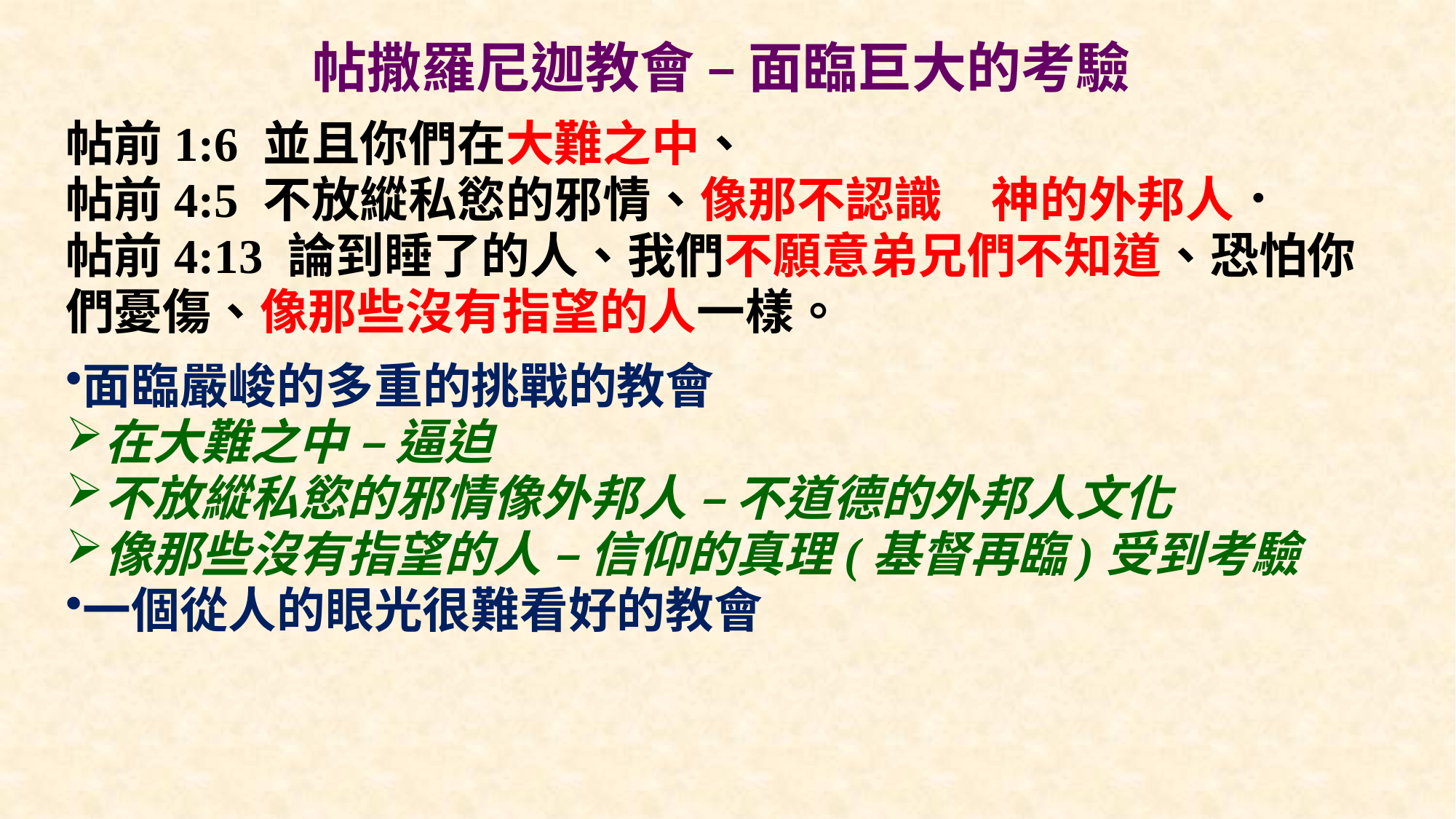

# 帖撒羅尼迦教會 – 面臨巨大的考驗
帖前1:6 並且你們在大難之中、
帖前4:5 不放縱私慾的邪情、像那不認識　神的外邦人．
帖前4:13 論到睡了的人、我們不願意弟兄們不知道、恐怕你們憂傷、像那些沒有指望的人一樣。
面臨嚴峻的多重的挑戰的教會
在大難之中 – 逼迫
不放縱私慾的邪情像外邦人 – 不道德的外邦人文化
像那些沒有指望的人 – 信仰的真理(基督再臨)受到考驗
一個從人的眼光很難看好的教會